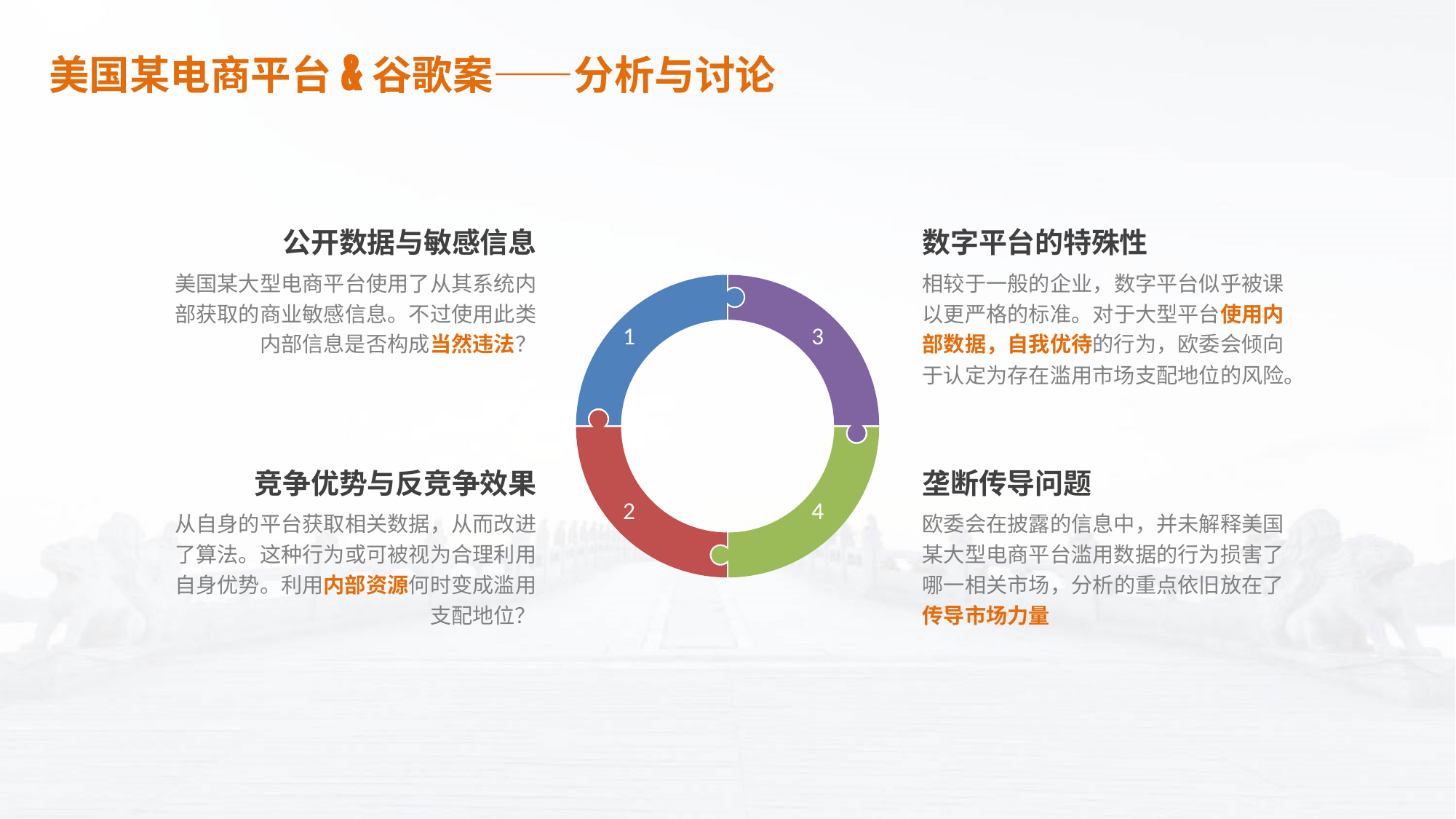

美国某电商平台&谷歌案——分析与讨论
公开数据与敏感信息
美国某大型电商平台使用了从其系统内部获取的商业敏感信息。不过使用此类内部信息是否构成当然违法？
数字平台的特殊性
相较于一般的企业，数字平台似乎被课以更严格的标准。对于大型平台使用内部数据，自我优待的行为，欧委会倾向于认定为存在滥用市场支配地位的风险。

1
3

垄断传导问题
欧委会在披露的信息中，并未解释美国某大型电商平台滥用数据的行为损害了哪一相关市场，分析的重点依旧放在了传导市场力量
竞争优势与反竞争效果
从自身的平台获取相关数据，从而改进了算法。这种行为或可被视为合理利用自身优势。利用内部资源何时变成滥用支配地位？
2
4